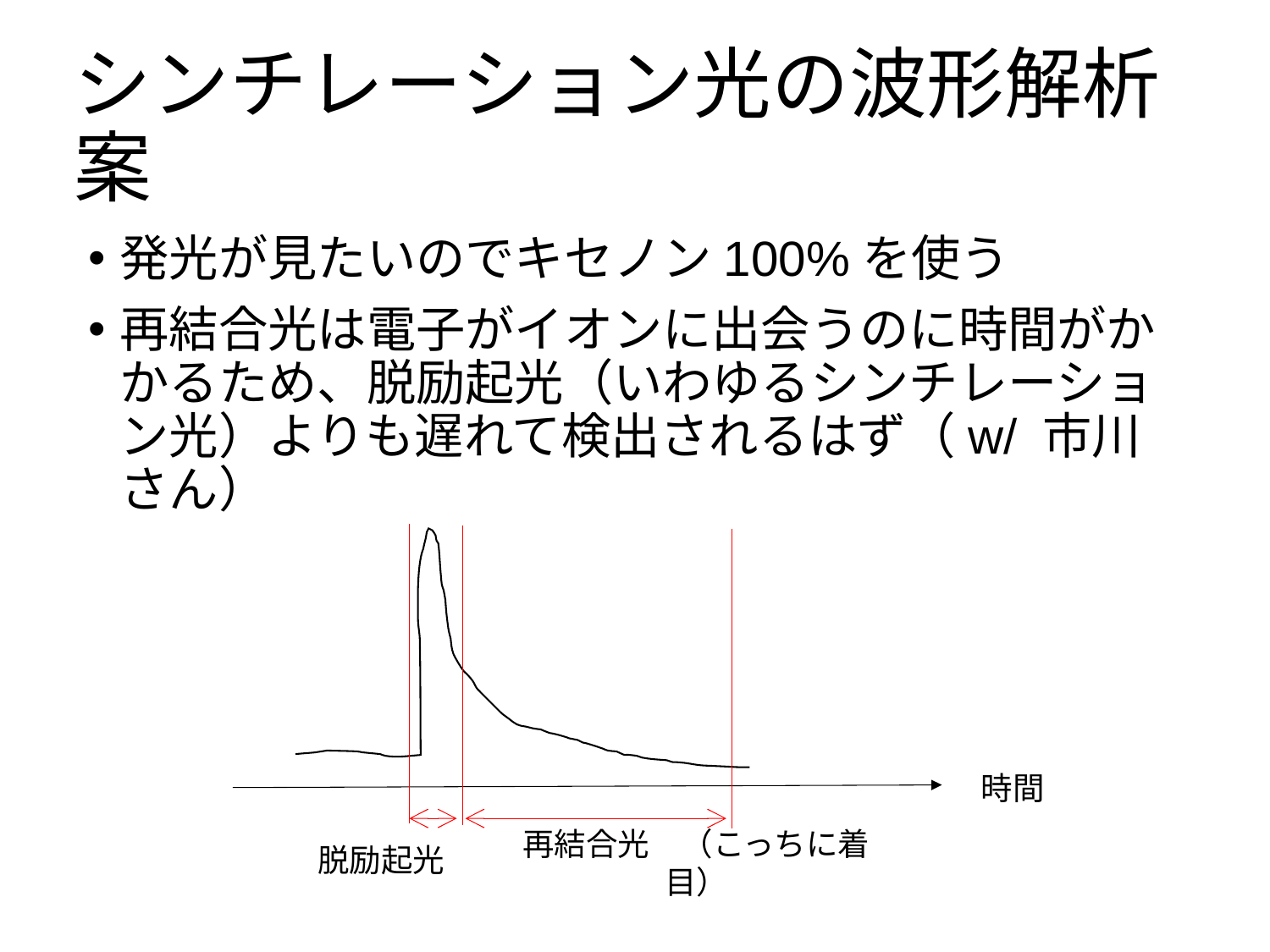

# シンチレーション光の波形解析案
発光が見たいのでキセノン100%を使う
再結合光は電子がイオンに出会うのに時間がかかるため、脱励起光（いわゆるシンチレーション光）よりも遅れて検出されるはず（w/ 市川さん）

時間
脱励起光
再結合光　（こっちに着目）